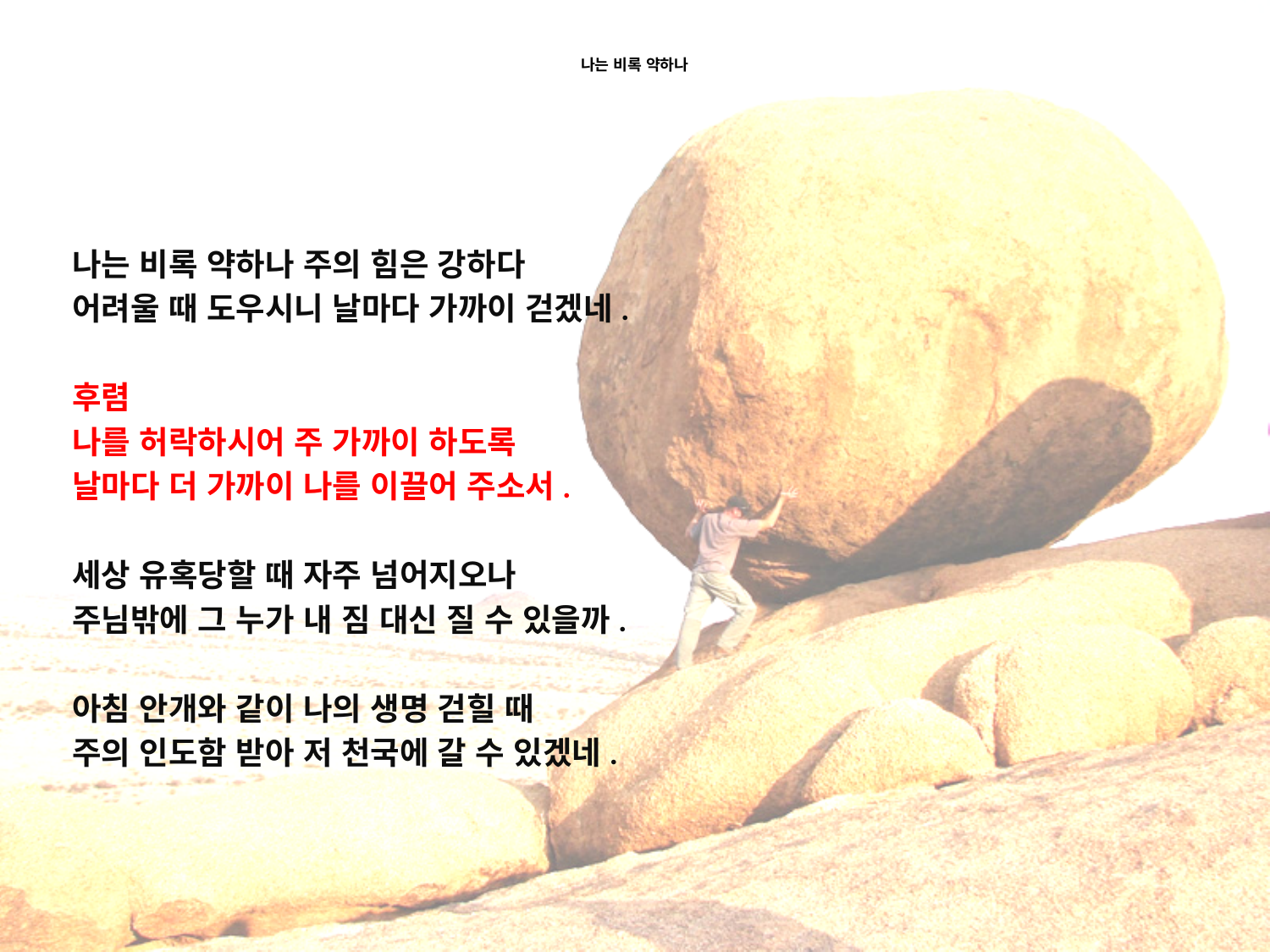

# 나는 비록 약하나
나는 비록 약하나 주의 힘은 강하다
어려울 때 도우시니 날마다 가까이 걷겠네.

후렴
나를 허락하시어 주 가까이 하도록
날마다 더 가까이 나를 이끌어 주소서.

세상 유혹당할 때 자주 넘어지오나
주님밖에 그 누가 내 짐 대신 질 수 있을까.

아침 안개와 같이 나의 생명 걷힐 때
주의 인도함 받아 저 천국에 갈 수 있겠네.